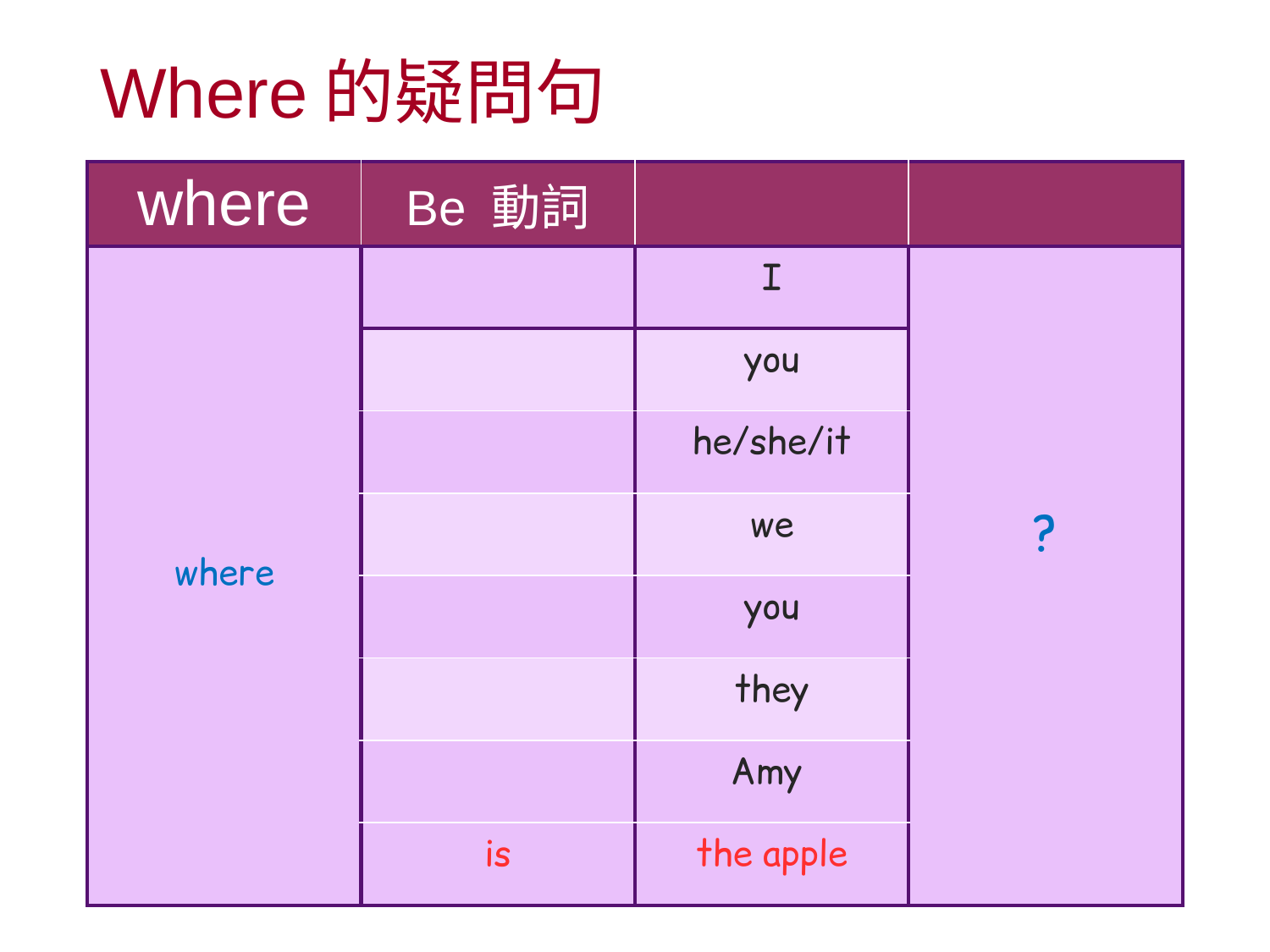

# Where的疑問句
| where | Be 動詞 |  |  |
| --- | --- | --- | --- |
| where |  | I | ? |
|  |  | you |  |
|  |  | he/she/it |  |
|  |  | we |  |
|  |  | you |  |
|  |  | they |  |
|  |  | Amy |  |
|  | is | the apple |  |